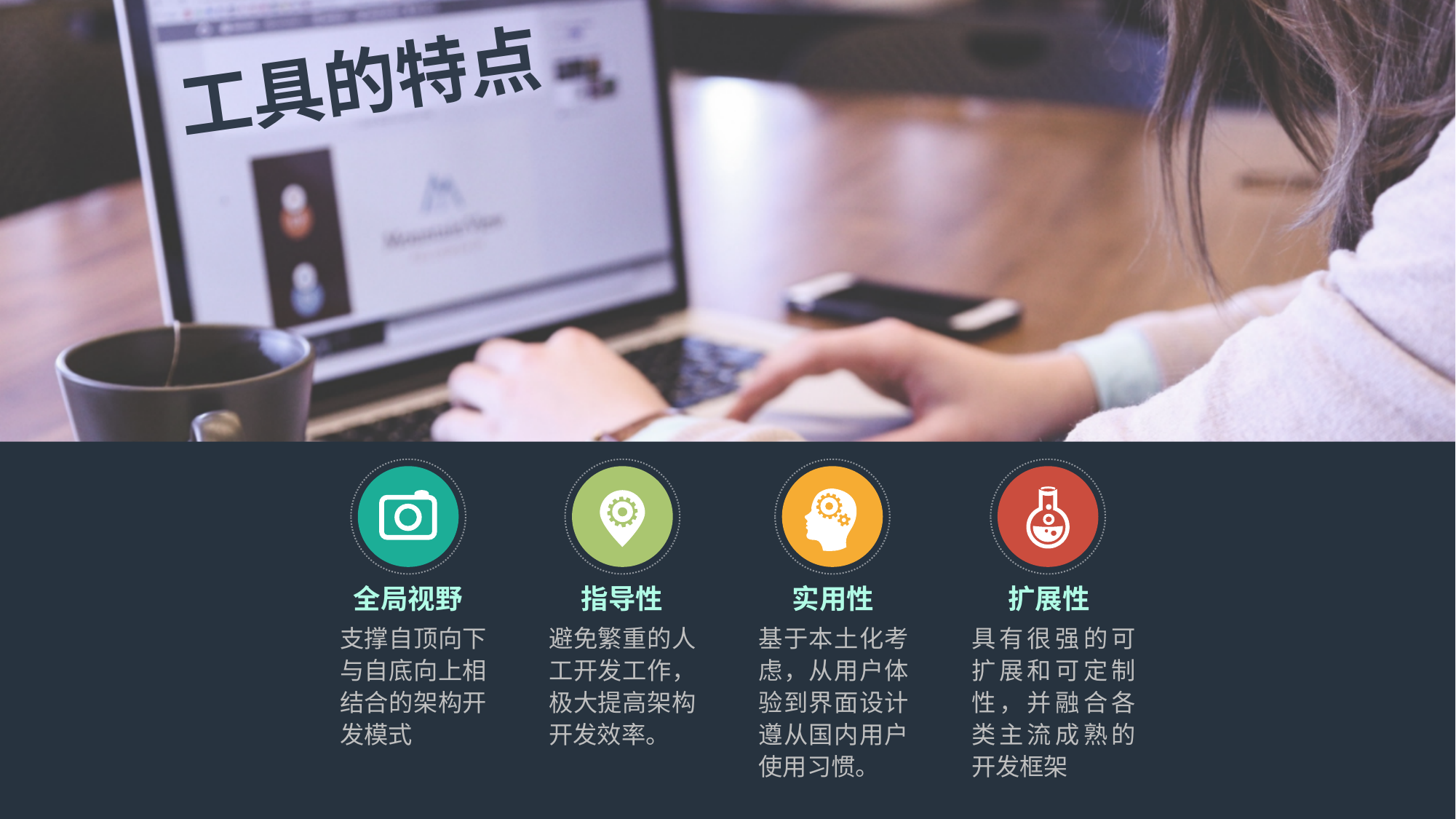

工具的特点

全局视野
指导性
实用性
扩展性
支撑自顶向下与自底向上相结合的架构开发模式
避免繁重的人工开发工作，极大提高架构开发效率。
基于本土化考虑，从用户体验到界面设计遵从国内用户使用习惯。
具有很强的可扩展和可定制性，并融合各类主流成熟的开发框架